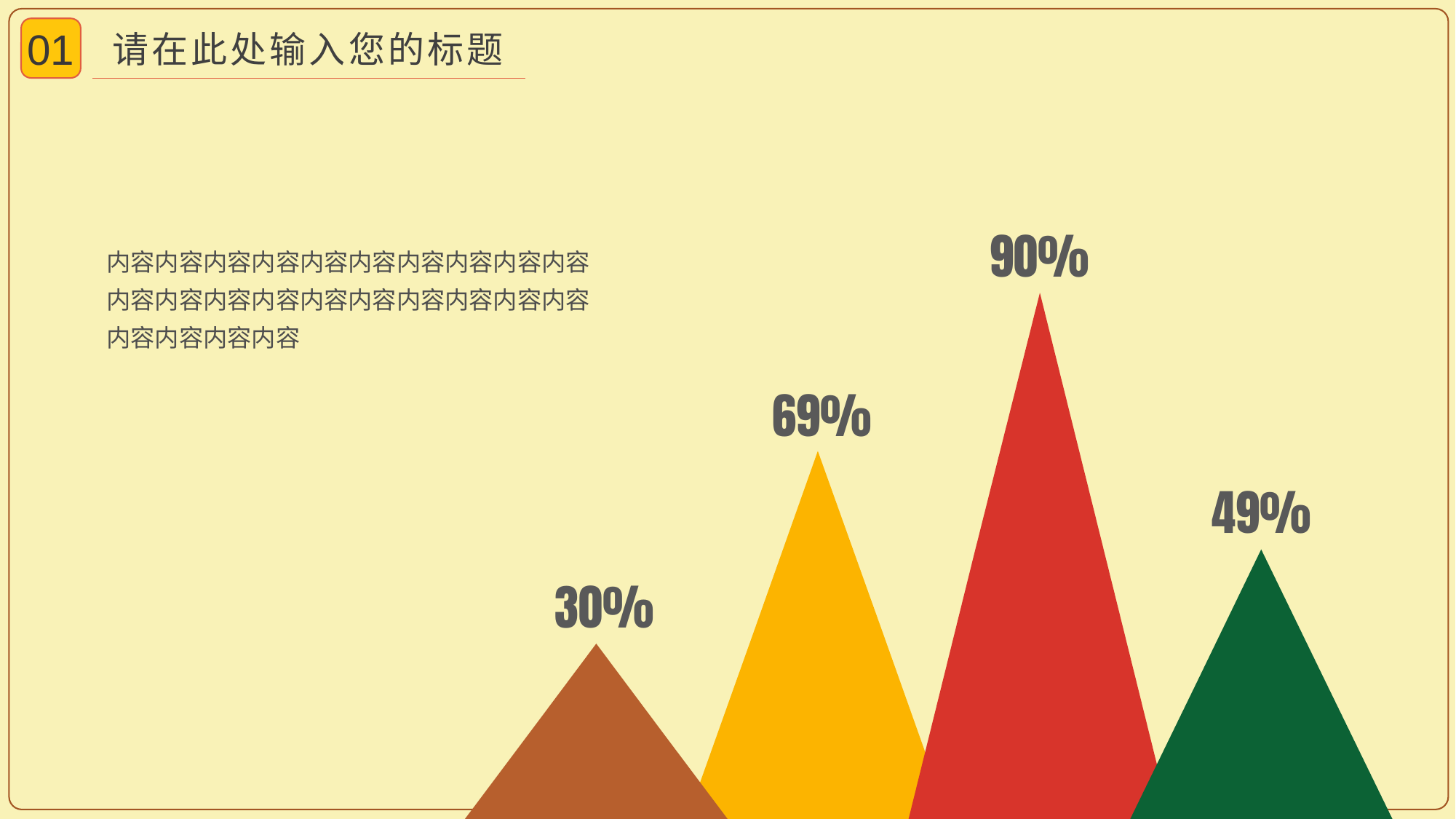

01
请在此处输入您的标题
90%
内容内容内容内容内容内容内容内容内容内容内容内容内容内容内容内容内容内容内容内容内容内容内容内容

69%

49%

30%